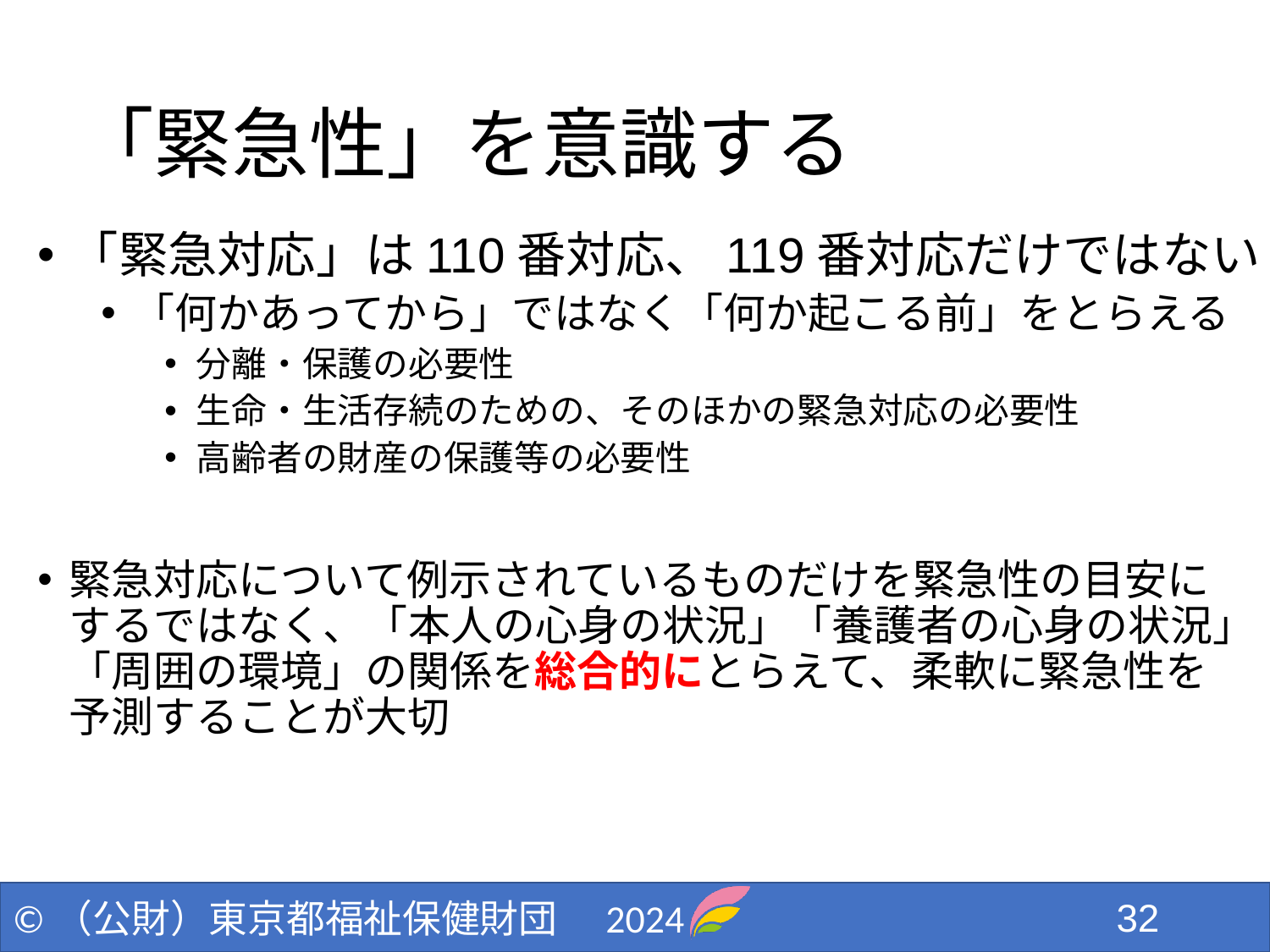

# 「緊急性」を意識する
「緊急対応」は110番対応、119番対応だけではない
「何かあってから」ではなく「何か起こる前」をとらえる
分離・保護の必要性
生命・生活存続のための、そのほかの緊急対応の必要性
高齢者の財産の保護等の必要性

緊急対応について例示されているものだけを緊急性の目安に　するではなく、「本人の心身の状況」「養護者の心身の状況」「周囲の環境」の関係を総合的にとらえて、柔軟に緊急性を　予測することが大切